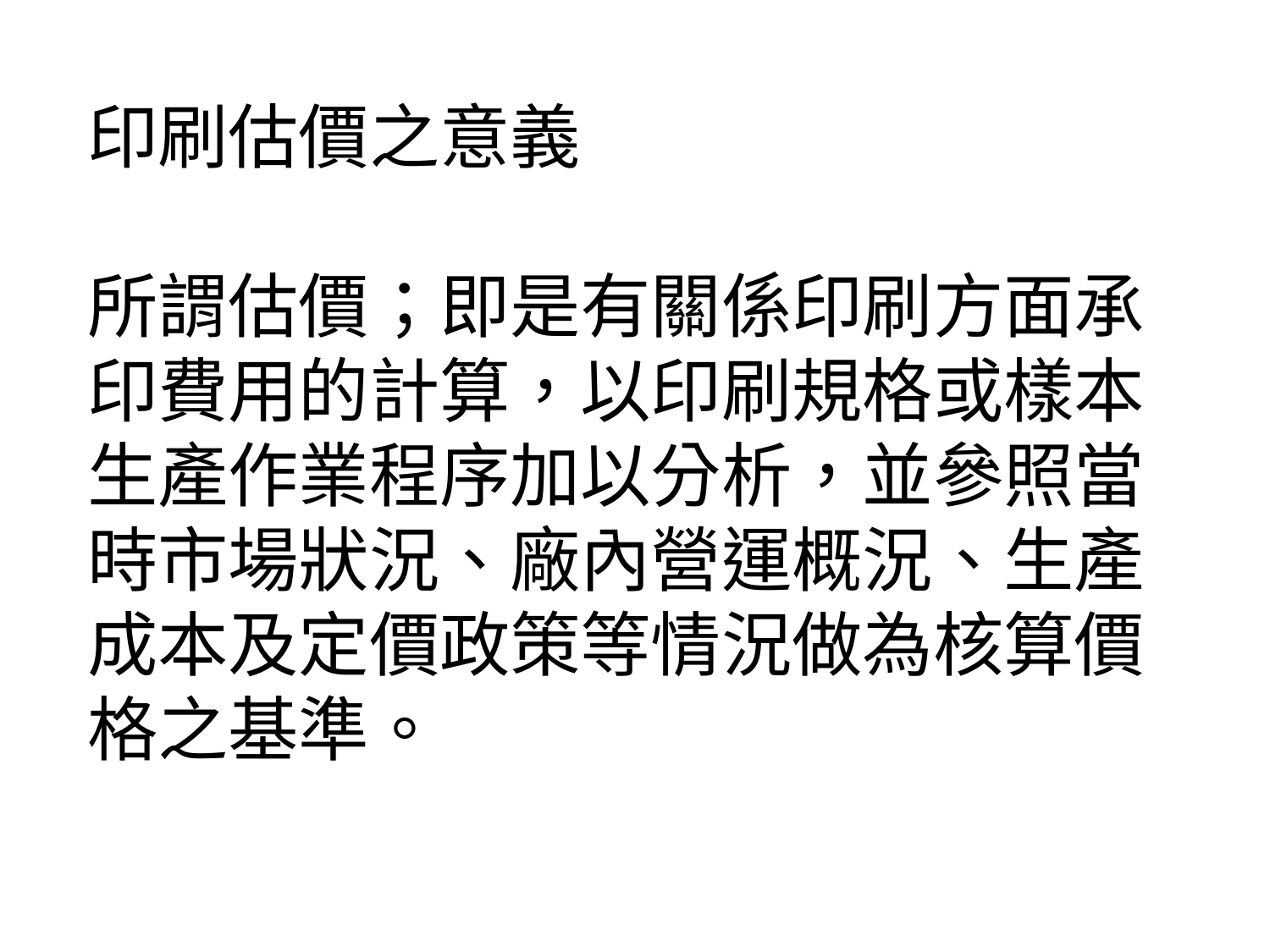

印刷估價之意義

所謂估價；即是有關係印刷方面承印費用的計算，以印刷規格或樣本生產作業程序加以分析，並參照當時市場狀況、廠內營運概況、生產成本及定價政策等情況做為核算價格之基準。